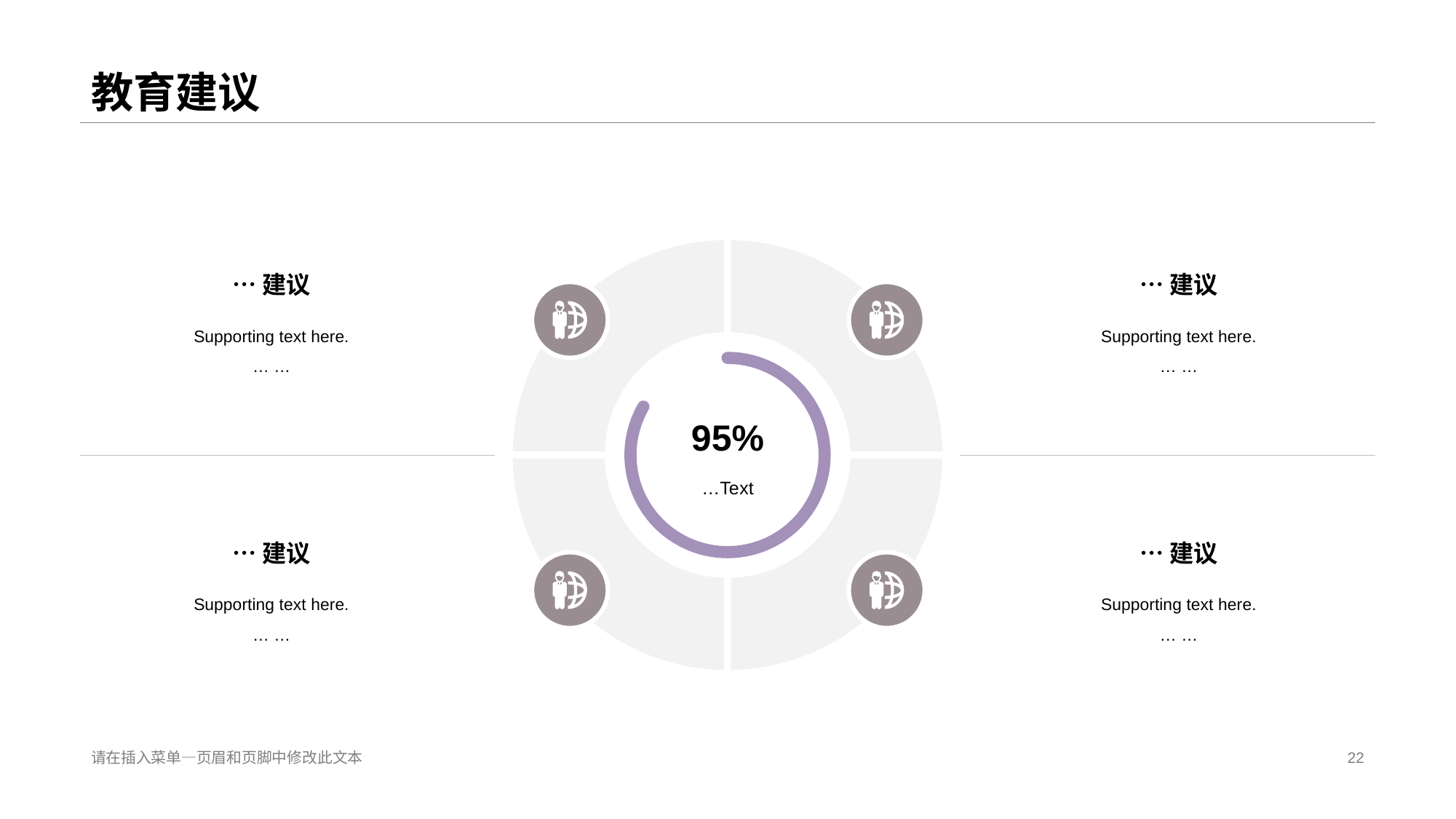

# 教育建议

…建议
…建议

Supporting text here.
 … …
Supporting text here.
 … …

9 5%

…Te xt
…建议
…建议

Supporting text here.
 … …
Supporting text here.
 … …
请在插入菜单—页眉和页脚中修改此文本
22